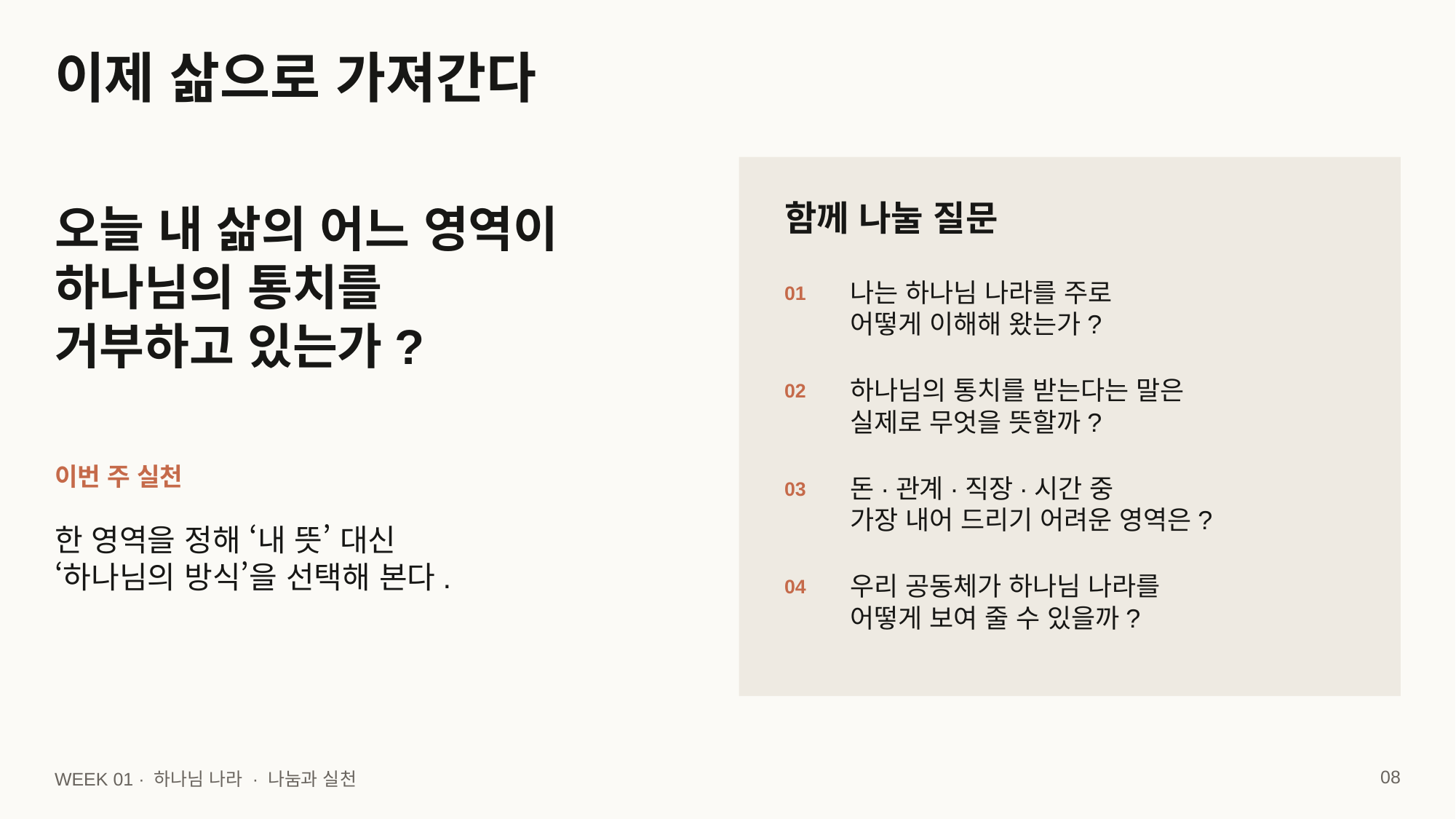

이제 삶으로 가져간다

함께 나눌 질문
오늘 내 삶의 어느 영역이
하나님의 통치를
거부하고 있는가?
나는 하나님 나라를 주로
어떻게 이해해 왔는가?
01
하나님의 통치를 받는다는 말은
실제로 무엇을 뜻할까?
02
이번 주 실천
돈·관계·직장·시간 중
가장 내어 드리기 어려운 영역은?
03
한 영역을 정해 ‘내 뜻’ 대신
‘하나님의 방식’을 선택해 본다.
우리 공동체가 하나님 나라를
어떻게 보여 줄 수 있을까?
04
08
WEEK 01 · 하나님 나라 · 나눔과 실천